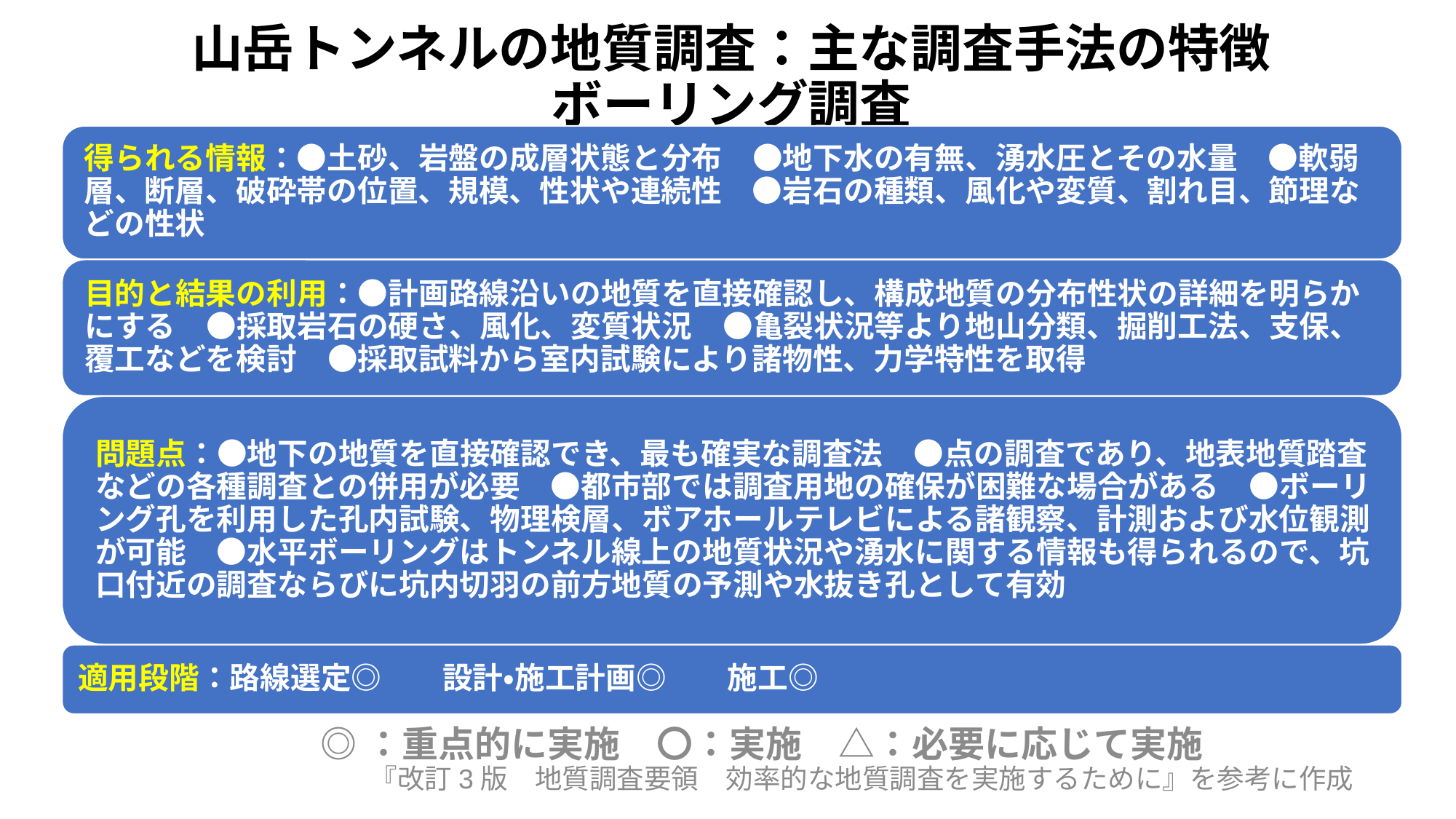

# 山岳トンネルの地質調査：主な調査手法の特徴 ボーリング調査
得られる情報：●土砂、岩盤の成層状態と分布　●地下水の有無、湧水圧とその水量　●軟弱層、断層、破砕帯の位置、規模、性状や連続性　●岩石の種類、風化や変質、割れ目、節理などの性状
目的と結果の利用：●計画路線沿いの地質を直接確認し、構成地質の分布性状の詳細を明らかにする　●採取岩石の硬さ、風化、変質状況　●亀裂状況等より地山分類、掘削工法、支保、覆工などを検討　●採取試料から室内試験により諸物性、力学特性を取得
問題点：●地下の地質を直接確認でき、最も確実な調査法　●点の調査であり、地表地質踏査などの各種調査との併用が必要　●都市部では調査用地の確保が困難な場合がある　●ボーリング孔を利用した孔内試験、物理検層、ボアホールテレビによる諸観察、計測および水位観測が可能　●水平ボーリングはトンネル線上の地質状況や湧水に関する情報も得られるので、坑口付近の調査ならびに坑内切羽の前方地質の予測や水抜き孔として有効
適用段階：路線選定◎　　設計・施工計画◎　　施工◎
◎：重点的に実施　〇：実施　△：必要に応じて実施
『改訂3版　地質調査要領　効率的な地質調査を実施するために』を参考に作成